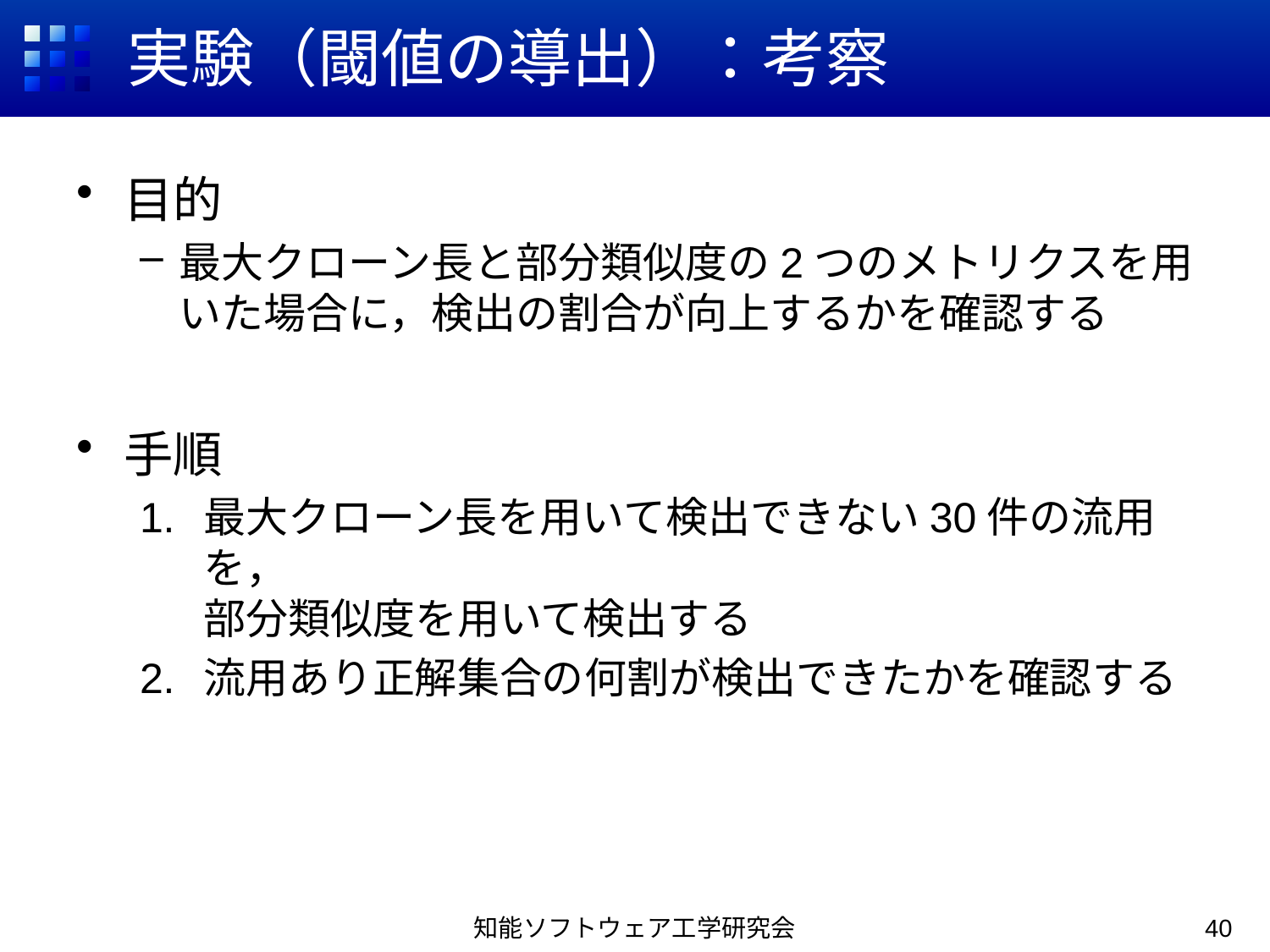

# 実験（閾値の導出）：考察
目的
最大クローン長と部分類似度の2つのメトリクスを用いた場合に，検出の割合が向上するかを確認する

手順
最大クローン長を用いて検出できない30件の流用を，
部分類似度を用いて検出する
流用あり正解集合の何割が検出できたかを確認する
知能ソフトウェア工学研究会
40